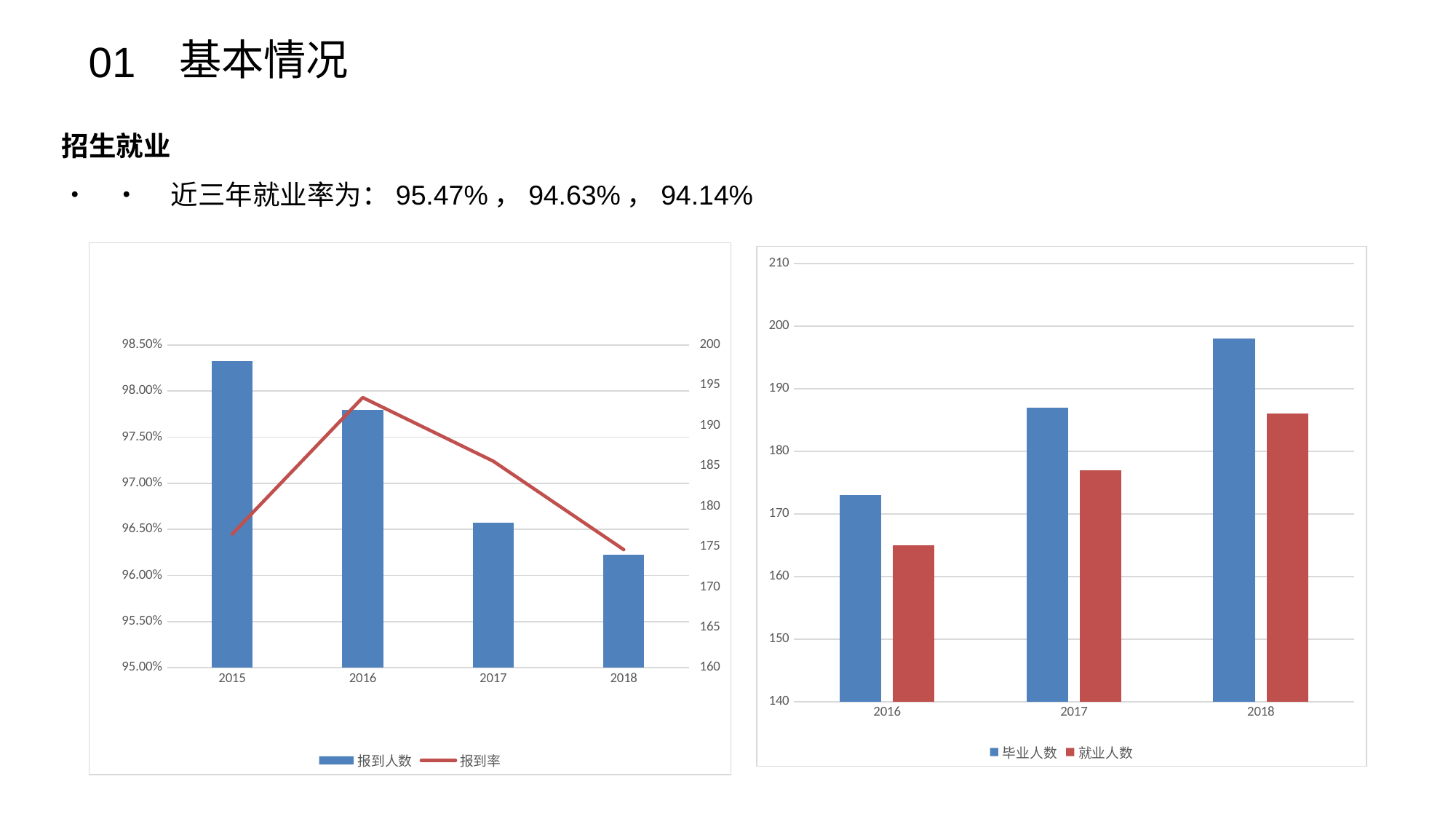

01
基本情况
招生就业
• • 近三年就业率为：95.47%，94.63%，94.14%

### Chart

| Category | 报到人数 | 报到率 |
|---|---|---|
| 2015 | 198.0 | 0.9645 |
| 2016 | 192.0 | 0.9793 |
| 2017 | 178.0 | 0.9724 |
| 2018 | 174.0 | 0.9628 |

### Chart

| Category | 毕业人数 | 就业人数 |
|---|---|---|
| 2016 | 173.0 | 165.0 |
| 2017 | 187.0 | 177.0 |
| 2018 | 198.0 | 186.0 |